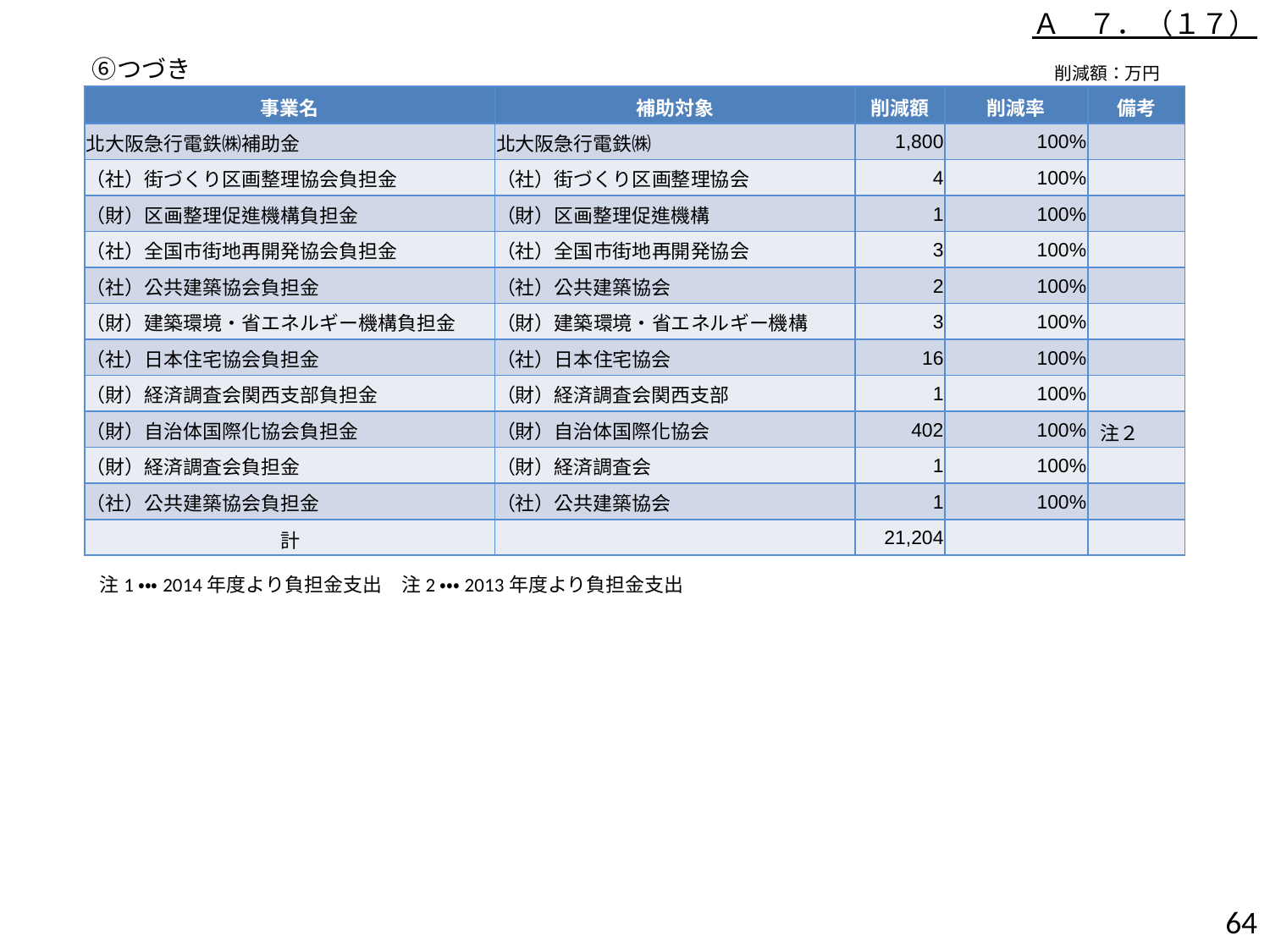

Ａ　７．（１７）
　⑥つづき
削減額：万円
| 事業名 | 補助対象 | 削減額 | 削減率 | 備考 |
| --- | --- | --- | --- | --- |
| 北大阪急行電鉄㈱補助金 | 北大阪急行電鉄㈱ | 1,800 | 100% |  |
| （社）街づくり区画整理協会負担金 | （社）街づくり区画整理協会 | 4 | 100% |  |
| （財）区画整理促進機構負担金 | （財）区画整理促進機構 | 1 | 100% |  |
| （社）全国市街地再開発協会負担金 | （社）全国市街地再開発協会 | 3 | 100% |  |
| （社）公共建築協会負担金 | （社）公共建築協会 | 2 | 100% |  |
| （財）建築環境・省エネルギー機構負担金 | （財）建築環境・省エネルギー機構 | 3 | 100% |  |
| （社）日本住宅協会負担金 | （社）日本住宅協会 | 16 | 100% |  |
| （財）経済調査会関西支部負担金 | （財）経済調査会関西支部 | 1 | 100% |  |
| （財）自治体国際化協会負担金 | （財）自治体国際化協会 | 402 | 100% | 注２ |
| （財）経済調査会負担金 | （財）経済調査会 | 1 | 100% |  |
| （社）公共建築協会負担金 | （社）公共建築協会 | 1 | 100% |  |
| 計 |  | 21,204 |  |  |
注1・・・2014年度より負担金支出　注2・・・2013年度より負担金支出
64